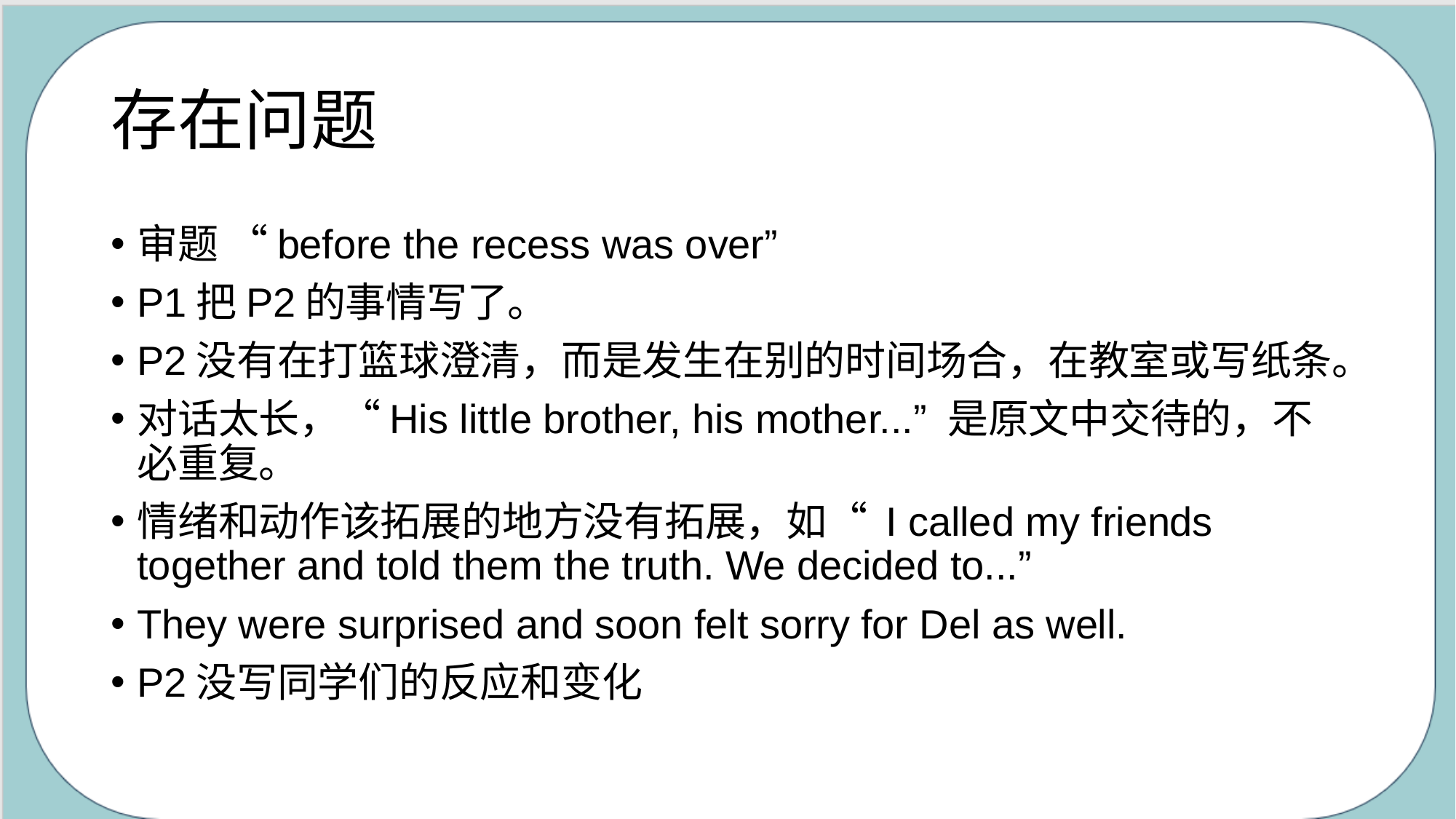

# 存在问题
审题 “before the recess was over”
P1把P2的事情写了。
P2没有在打篮球澄清，而是发生在别的时间场合，在教室或写纸条。
对话太长，“His little brother, his mother...” 是原文中交待的，不必重复。
情绪和动作该拓展的地方没有拓展，如“ I called my friends together and told them the truth. We decided to...”
They were surprised and soon felt sorry for Del as well.
P2没写同学们的反应和变化